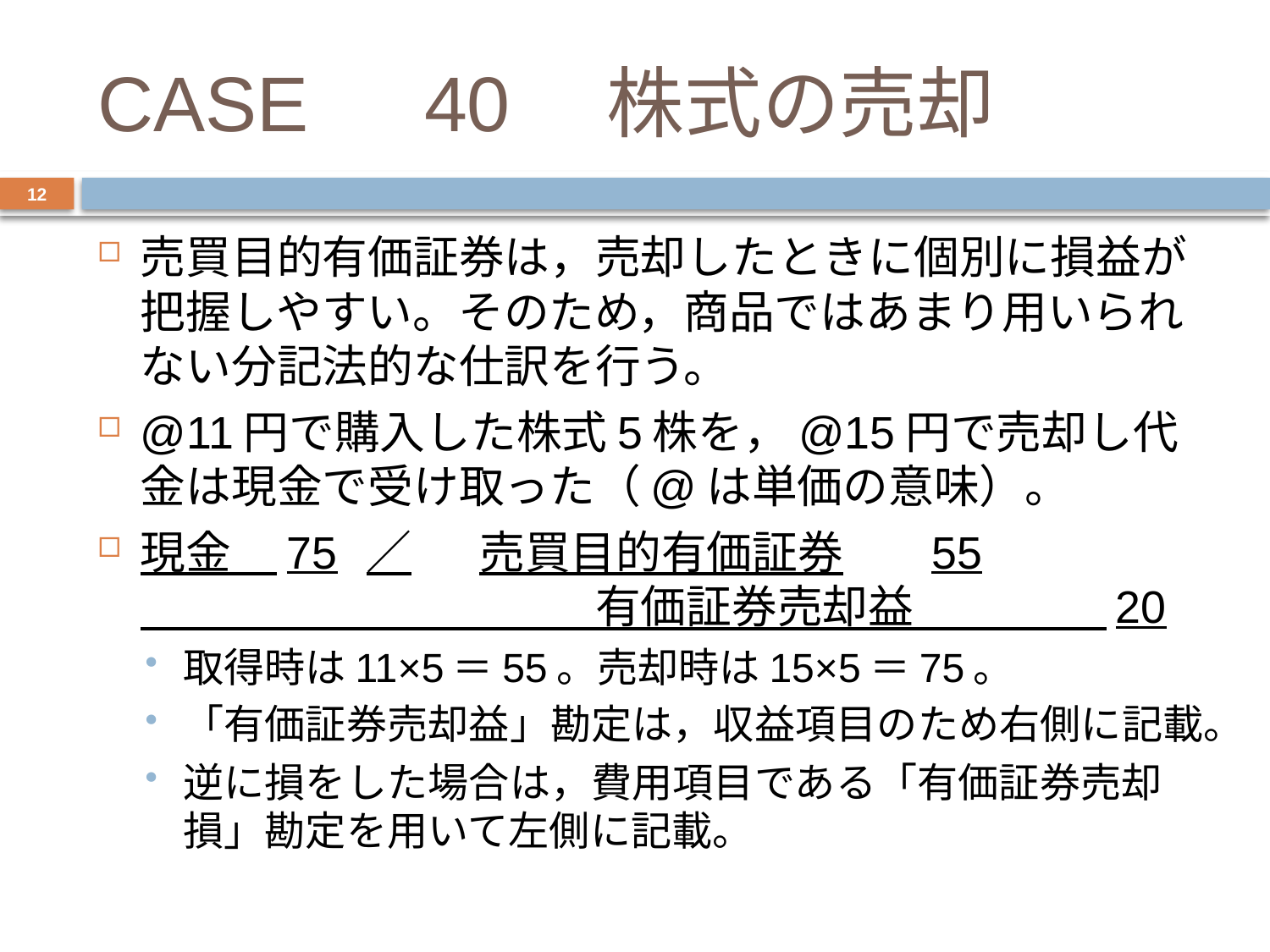

# CASE　40　株式の売却
12
売買目的有価証券は，売却したときに個別に損益が把握しやすい。そのため，商品ではあまり用いられない分記法的な仕訳を行う。
@11円で購入した株式5株を，@15円で売却し代金は現金で受け取った（@は単価の意味）。
現金　75	／	売買目的有価証券	55
　　　　　　　　　　有価証券売却益　　　　 20
取得時は11×5＝55。売却時は15×5＝75。
「有価証券売却益」勘定は，収益項目のため右側に記載。
逆に損をした場合は，費用項目である「有価証券売却損」勘定を用いて左側に記載。